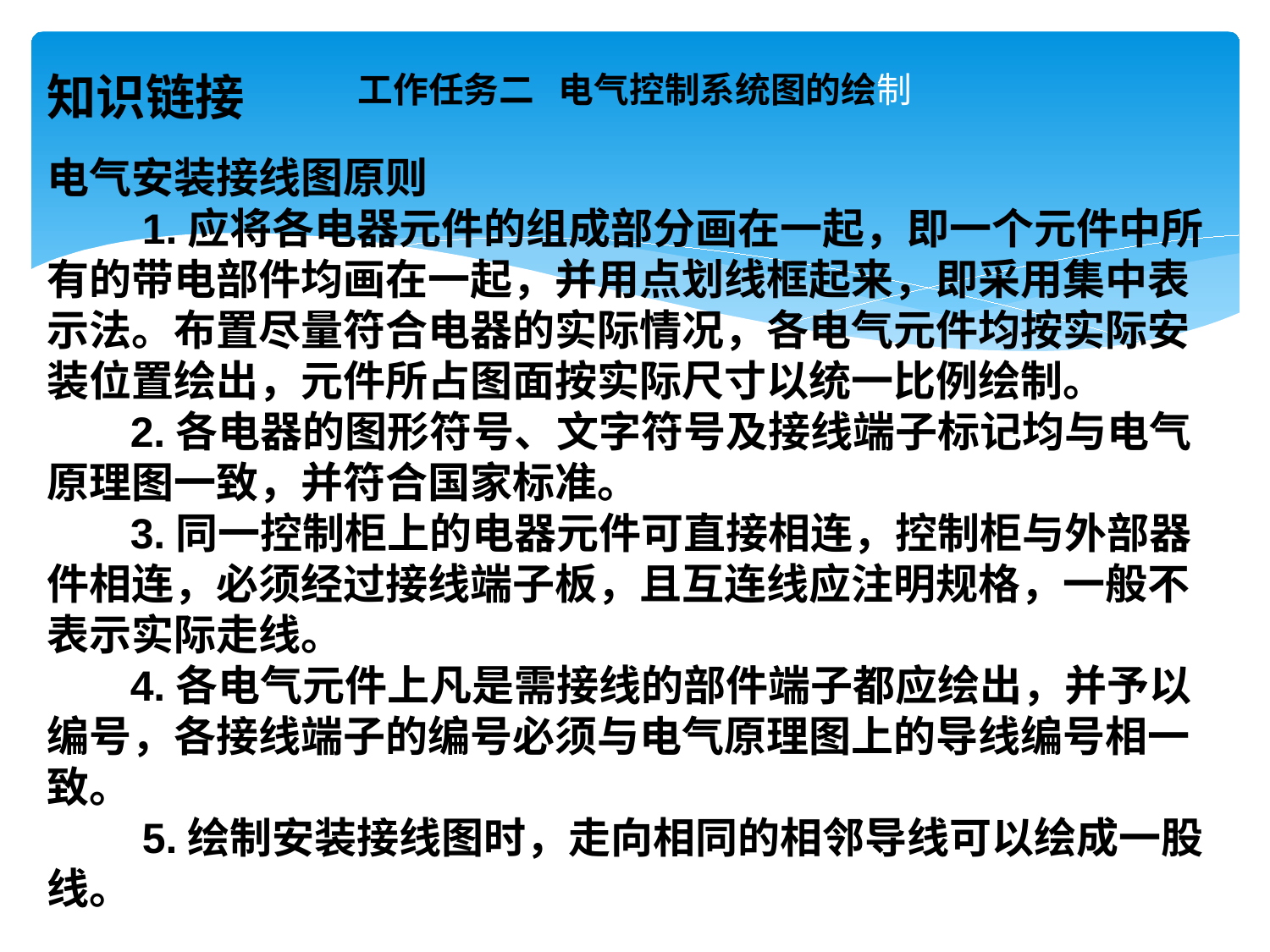

# 工作任务二   电气控制系统图的绘制
知识链接
电气安装接线图原则
        1.应将各电器元件的组成部分画在一起，即一个元件中所有的带电部件均画在一起，并用点划线框起来，即采用集中表示法。布置尽量符合电器的实际情况，各电气元件均按实际安装位置绘出，元件所占图面按实际尺寸以统一比例绘制。
       2.各电器的图形符号、文字符号及接线端子标记均与电气原理图一致，并符合国家标准。
       3.同一控制柜上的电器元件可直接相连，控制柜与外部器件相连，必须经过接线端子板，且互连线应注明规格，一般不表示实际走线。
       4.各电气元件上凡是需接线的部件端子都应绘出，并予以编号，各接线端子的编号必须与电气原理图上的导线编号相一致。
        5.绘制安装接线图时，走向相同的相邻导线可以绘成一股线。